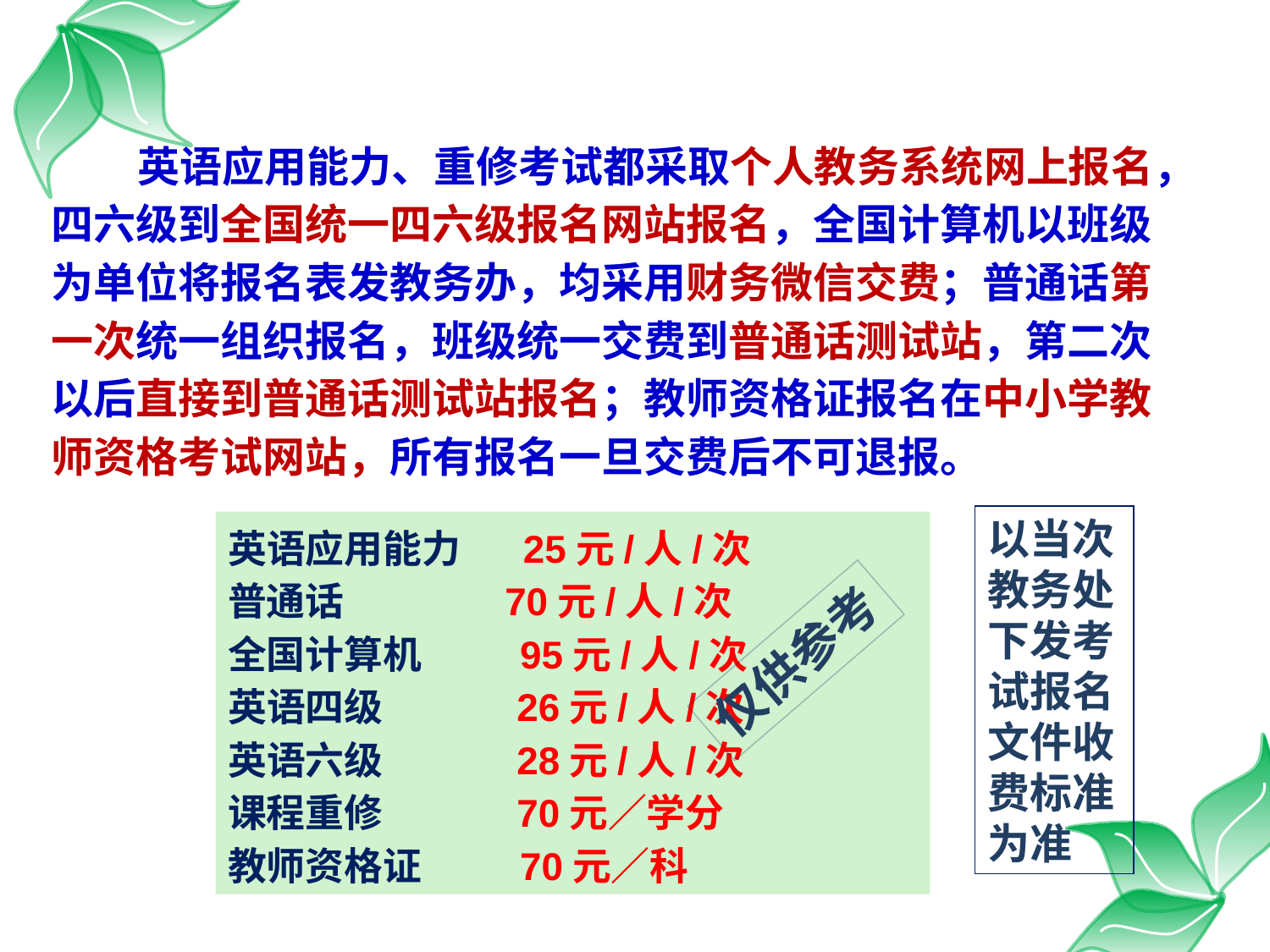

英语应用能力、重修考试都采取个人教务系统网上报名，四六级到全国统一四六级报名网站报名，全国计算机以班级为单位将报名表发教务办，均采用财务微信交费；普通话第一次统一组织报名，班级统一交费到普通话测试站，第二次以后直接到普通话测试站报名；教师资格证报名在中小学教师资格考试网站，所有报名一旦交费后不可退报。
以当次
教务处
下发考
试报名
文件收
费标准
为准
英语应用能力      25元/人/次
普通话                 70元/人/次
全国计算机          95元/人/次
英语四级              26元/人/次
英语六级              28元/人/次
课程重修              70元／学分
教师资格证          70元／科
仅供参考